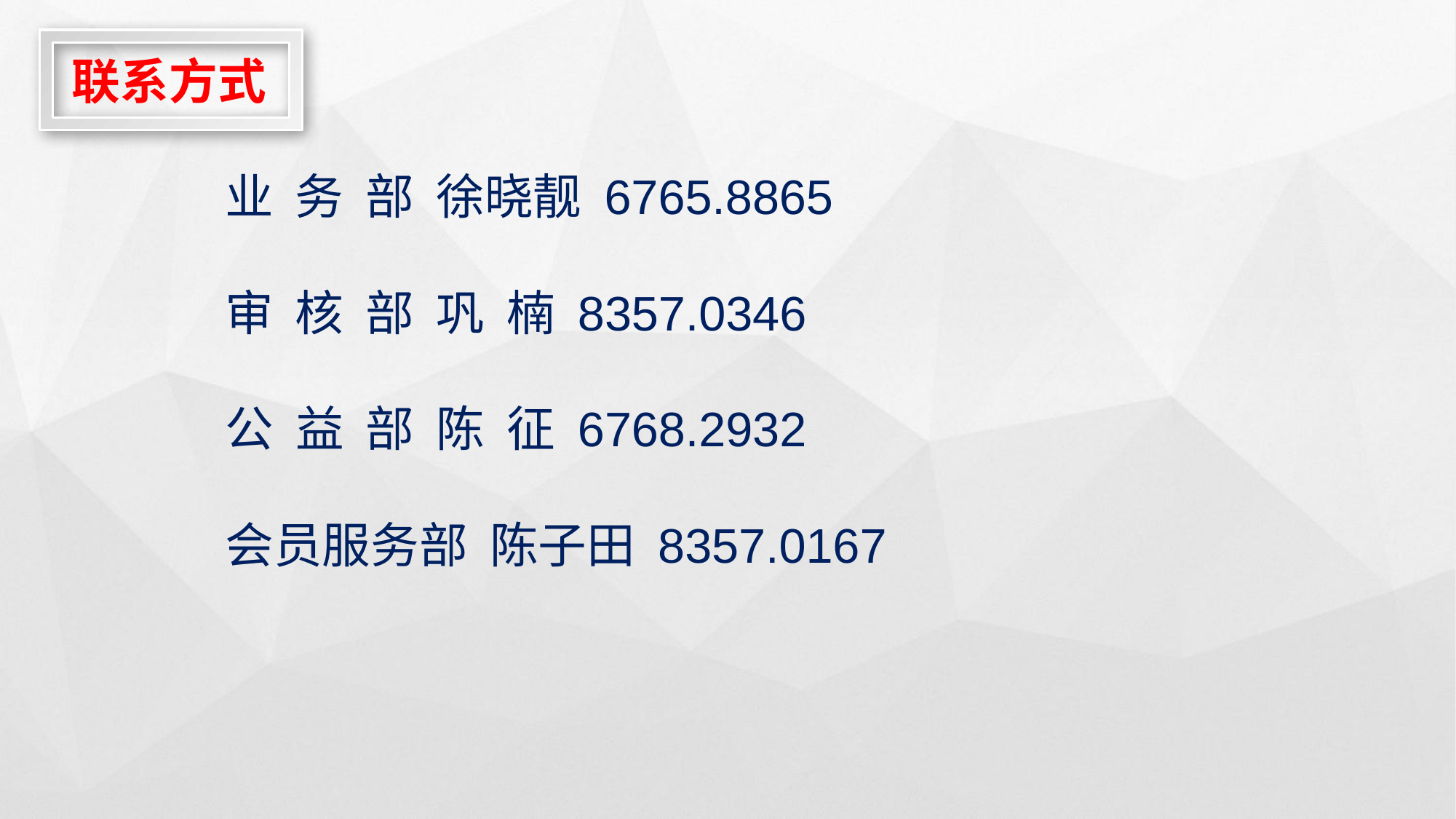

联系方式
业  务  部  徐晓靓 6765.8865

审  核  部  巩  楠 8357.0346

公  益  部  陈  征 6768.2932

会员服务部  陈子田 8357.0167